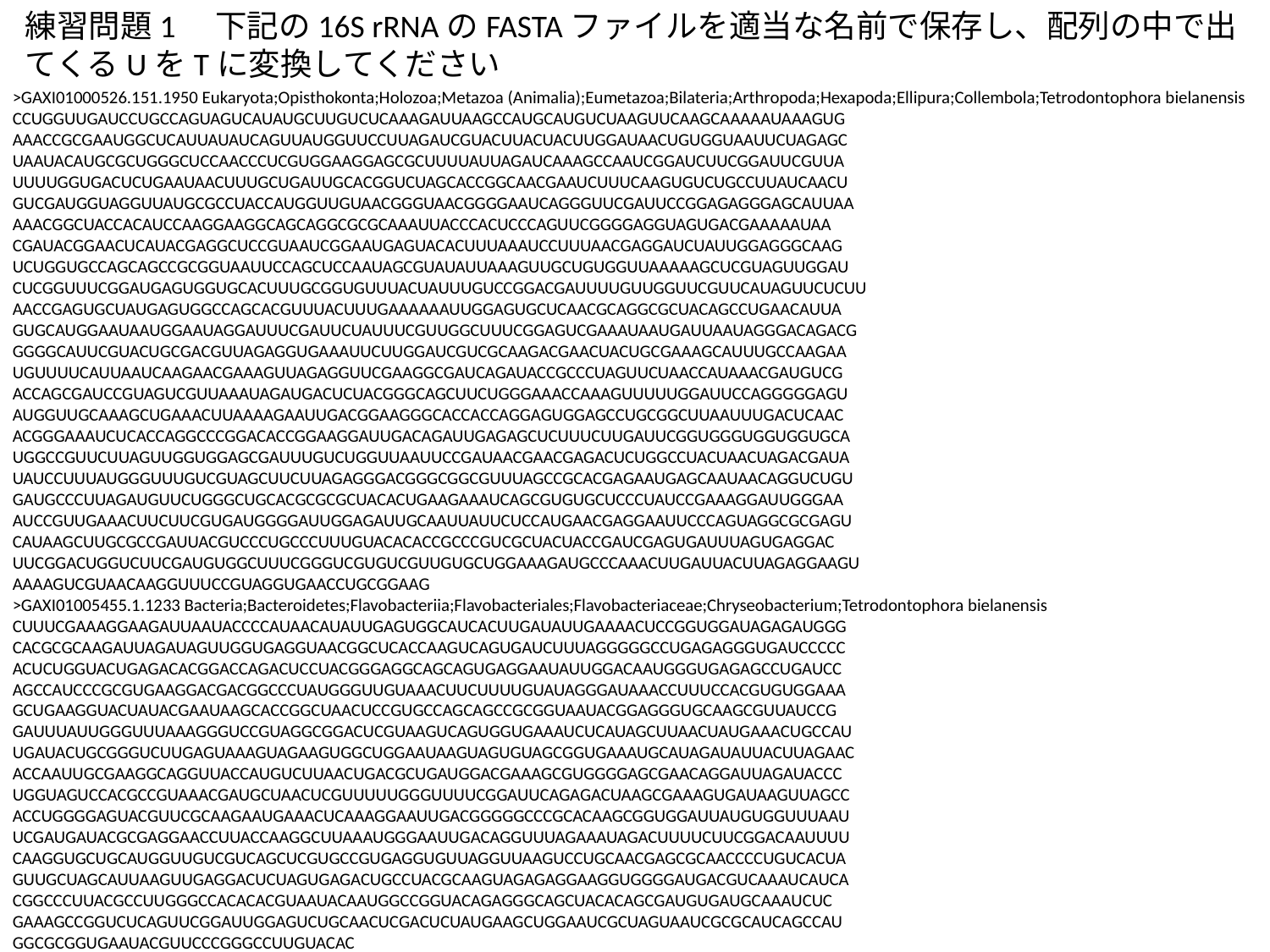

練習問題1　下記の16S rRNAのFASTAファイルを適当な名前で保存し、配列の中で出てくるUをTに変換してください
>GAXI01000526.151.1950 Eukaryota;Opisthokonta;Holozoa;Metazoa (Animalia);Eumetazoa;Bilateria;Arthropoda;Hexapoda;Ellipura;Collembola;Tetrodontophora bielanensis
CCUGGUUGAUCCUGCCAGUAGUCAUAUGCUUGUCUCAAAGAUUAAGCCAUGCAUGUCUAAGUUCAAGCAAAAAUAAAGUG
AAACCGCGAAUGGCUCAUUAUAUCAGUUAUGGUUCCUUAGAUCGUACUUACUACUUGGAUAACUGUGGUAAUUCUAGAGC
UAAUACAUGCGCUGGGCUCCAACCCUCGUGGAAGGAGCGCUUUUAUUAGAUCAAAGCCAAUCGGAUCUUCGGAUUCGUUA
UUUUGGUGACUCUGAAUAACUUUGCUGAUUGCACGGUCUAGCACCGGCAACGAAUCUUUCAAGUGUCUGCCUUAUCAACU
GUCGAUGGUAGGUUAUGCGCCUACCAUGGUUGUAACGGGUAACGGGGAAUCAGGGUUCGAUUCCGGAGAGGGAGCAUUAA
AAACGGCUACCACAUCCAAGGAAGGCAGCAGGCGCGCAAAUUACCCACUCCCAGUUCGGGGAGGUAGUGACGAAAAAUAA
CGAUACGGAACUCAUACGAGGCUCCGUAAUCGGAAUGAGUACACUUUAAAUCCUUUAACGAGGAUCUAUUGGAGGGCAAG
UCUGGUGCCAGCAGCCGCGGUAAUUCCAGCUCCAAUAGCGUAUAUUAAAGUUGCUGUGGUUAAAAAGCUCGUAGUUGGAU
CUCGGUUUCGGAUGAGUGGUGCACUUUGCGGUGUUUACUAUUUGUCCGGACGAUUUUGUUGGUUCGUUCAUAGUUCUCUU
AACCGAGUGCUAUGAGUGGCCAGCACGUUUACUUUGAAAAAAUUGGAGUGCUCAACGCAGGCGCUACAGCCUGAACAUUA
GUGCAUGGAAUAAUGGAAUAGGAUUUCGAUUCUAUUUCGUUGGCUUUCGGAGUCGAAAUAAUGAUUAAUAGGGACAGACG
GGGGCAUUCGUACUGCGACGUUAGAGGUGAAAUUCUUGGAUCGUCGCAAGACGAACUACUGCGAAAGCAUUUGCCAAGAA
UGUUUUCAUUAAUCAAGAACGAAAGUUAGAGGUUCGAAGGCGAUCAGAUACCGCCCUAGUUCUAACCAUAAACGAUGUCG
ACCAGCGAUCCGUAGUCGUUAAAUAGAUGACUCUACGGGCAGCUUCUGGGAAACCAAAGUUUUUGGAUUCCAGGGGGAGU
AUGGUUGCAAAGCUGAAACUUAAAAGAAUUGACGGAAGGGCACCACCAGGAGUGGAGCCUGCGGCUUAAUUUGACUCAAC
ACGGGAAAUCUCACCAGGCCCGGACACCGGAAGGAUUGACAGAUUGAGAGCUCUUUCUUGAUUCGGUGGGUGGUGGUGCA
UGGCCGUUCUUAGUUGGUGGAGCGAUUUGUCUGGUUAAUUCCGAUAACGAACGAGACUCUGGCCUACUAACUAGACGAUA
UAUCCUUUAUGGGUUUGUCGUAGCUUCUUAGAGGGACGGGCGGCGUUUAGCCGCACGAGAAUGAGCAAUAACAGGUCUGU
GAUGCCCUUAGAUGUUCUGGGCUGCACGCGCGCUACACUGAAGAAAUCAGCGUGUGCUCCCUAUCCGAAAGGAUUGGGAA
AUCCGUUGAAACUUCUUCGUGAUGGGGAUUGGAGAUUGCAAUUAUUCUCCAUGAACGAGGAAUUCCCAGUAGGCGCGAGU
CAUAAGCUUGCGCCGAUUACGUCCCUGCCCUUUGUACACACCGCCCGUCGCUACUACCGAUCGAGUGAUUUAGUGAGGAC
UUCGGACUGGUCUUCGAUGUGGCUUUCGGGUCGUGUCGUUGUGCUGGAAAGAUGCCCAAACUUGAUUACUUAGAGGAAGU
AAAAGUCGUAACAAGGUUUCCGUAGGUGAACCUGCGGAAG
>GAXI01005455.1.1233 Bacteria;Bacteroidetes;Flavobacteriia;Flavobacteriales;Flavobacteriaceae;Chryseobacterium;Tetrodontophora bielanensis
CUUUCGAAAGGAAGAUUAAUACCCCAUAACAUAUUGAGUGGCAUCACUUGAUAUUGAAAACUCCGGUGGAUAGAGAUGGG
CACGCGCAAGAUUAGAUAGUUGGUGAGGUAACGGCUCACCAAGUCAGUGAUCUUUAGGGGGCCUGAGAGGGUGAUCCCCC
ACUCUGGUACUGAGACACGGACCAGACUCCUACGGGAGGCAGCAGUGAGGAAUAUUGGACAAUGGGUGAGAGCCUGAUCC
AGCCAUCCCGCGUGAAGGACGACGGCCCUAUGGGUUGUAAACUUCUUUUGUAUAGGGAUAAACCUUUCCACGUGUGGAAA
GCUGAAGGUACUAUACGAAUAAGCACCGGCUAACUCCGUGCCAGCAGCCGCGGUAAUACGGAGGGUGCAAGCGUUAUCCG
GAUUUAUUGGGUUUAAAGGGUCCGUAGGCGGACUCGUAAGUCAGUGGUGAAAUCUCAUAGCUUAACUAUGAAACUGCCAU
UGAUACUGCGGGUCUUGAGUAAAGUAGAAGUGGCUGGAAUAAGUAGUGUAGCGGUGAAAUGCAUAGAUAUUACUUAGAAC
ACCAAUUGCGAAGGCAGGUUACCAUGUCUUAACUGACGCUGAUGGACGAAAGCGUGGGGAGCGAACAGGAUUAGAUACCC
UGGUAGUCCACGCCGUAAACGAUGCUAACUCGUUUUUGGGUUUUCGGAUUCAGAGACUAAGCGAAAGUGAUAAGUUAGCC
ACCUGGGGAGUACGUUCGCAAGAAUGAAACUCAAAGGAAUUGACGGGGGCCCGCACAAGCGGUGGAUUAUGUGGUUUAAU
UCGAUGAUACGCGAGGAACCUUACCAAGGCUUAAAUGGGAAUUGACAGGUUUAGAAAUAGACUUUUCUUCGGACAAUUUU
CAAGGUGCUGCAUGGUUGUCGUCAGCUCGUGCCGUGAGGUGUUAGGUUAAGUCCUGCAACGAGCGCAACCCCUGUCACUA
GUUGCUAGCAUUAAGUUGAGGACUCUAGUGAGACUGCCUACGCAAGUAGAGAGGAAGGUGGGGAUGACGUCAAAUCAUCA
CGGCCCUUACGCCUUGGGCCACACACGUAAUACAAUGGCCGGUACAGAGGGCAGCUACACAGCGAUGUGAUGCAAAUCUC
GAAAGCCGGUCUCAGUUCGGAUUGGAGUCUGCAACUCGACUCUAUGAAGCUGGAAUCGCUAGUAAUCGCGCAUCAGCCAU
GGCGCGGUGAAUACGUUCCCGGGCCUUGUACAC